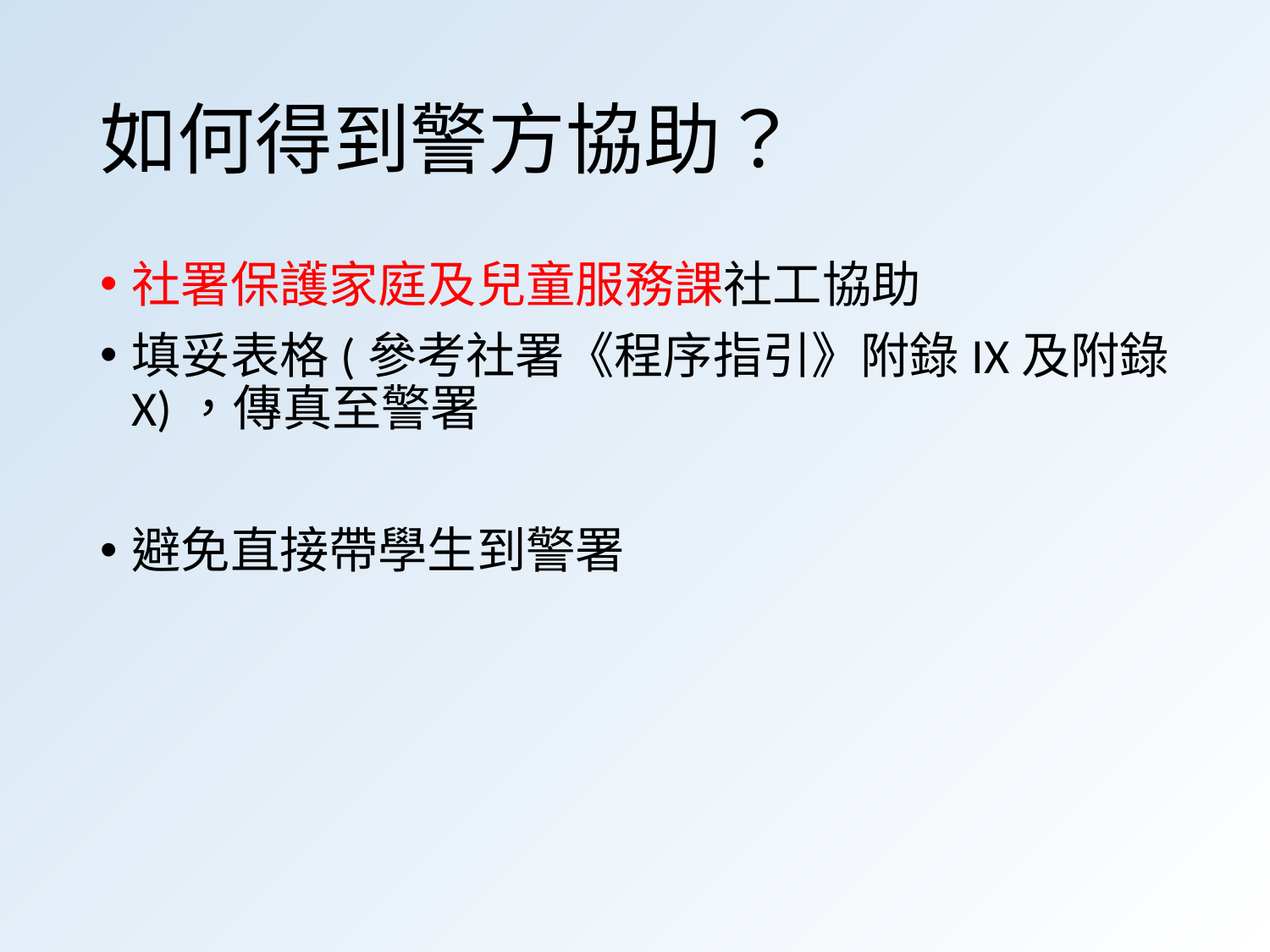

# 如何得到警方協助？
社署保護家庭及兒童服務課社工協助
填妥表格(參考社署《程序指引》附錄IX及附錄X)，傳真至警署

避免直接帶學生到警署